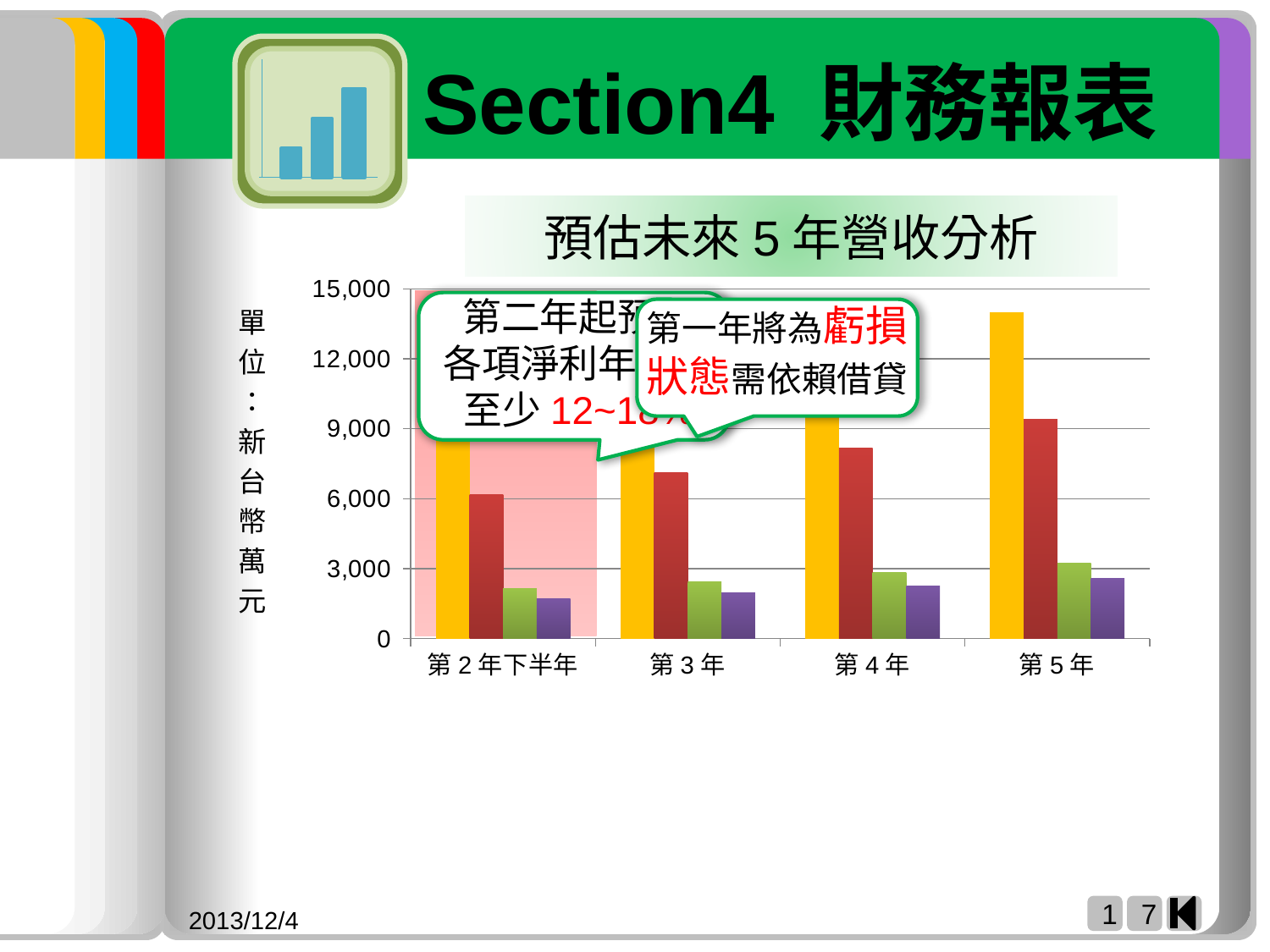

預估未來5年營收分析

### Chart

| Category | 營業淨額 | 營業毛利 | 營業淨利 | 稅後淨利 |
|---|---|---|---|---|
| 第2年下半年 | 9200.0 | 6180.0 | 2135.0 | 1708.0 |
| 第3年 | 10580.0 | 7106.999999999999 | 2455.25 | 1964.1999999999998 |
| 第4年 | 12166.999999999998 | 8173.049999999998 | 2823.5375 | 2258.8299999999995 |
| 第5年 | 13992.049999999997 | 9399.007499999998 | 3247.068125 | 2597.654499999999 |
第二年起預估
各項淨利年成長
至少12~18%

第一年將為虧損狀態需依賴借貸

1
7